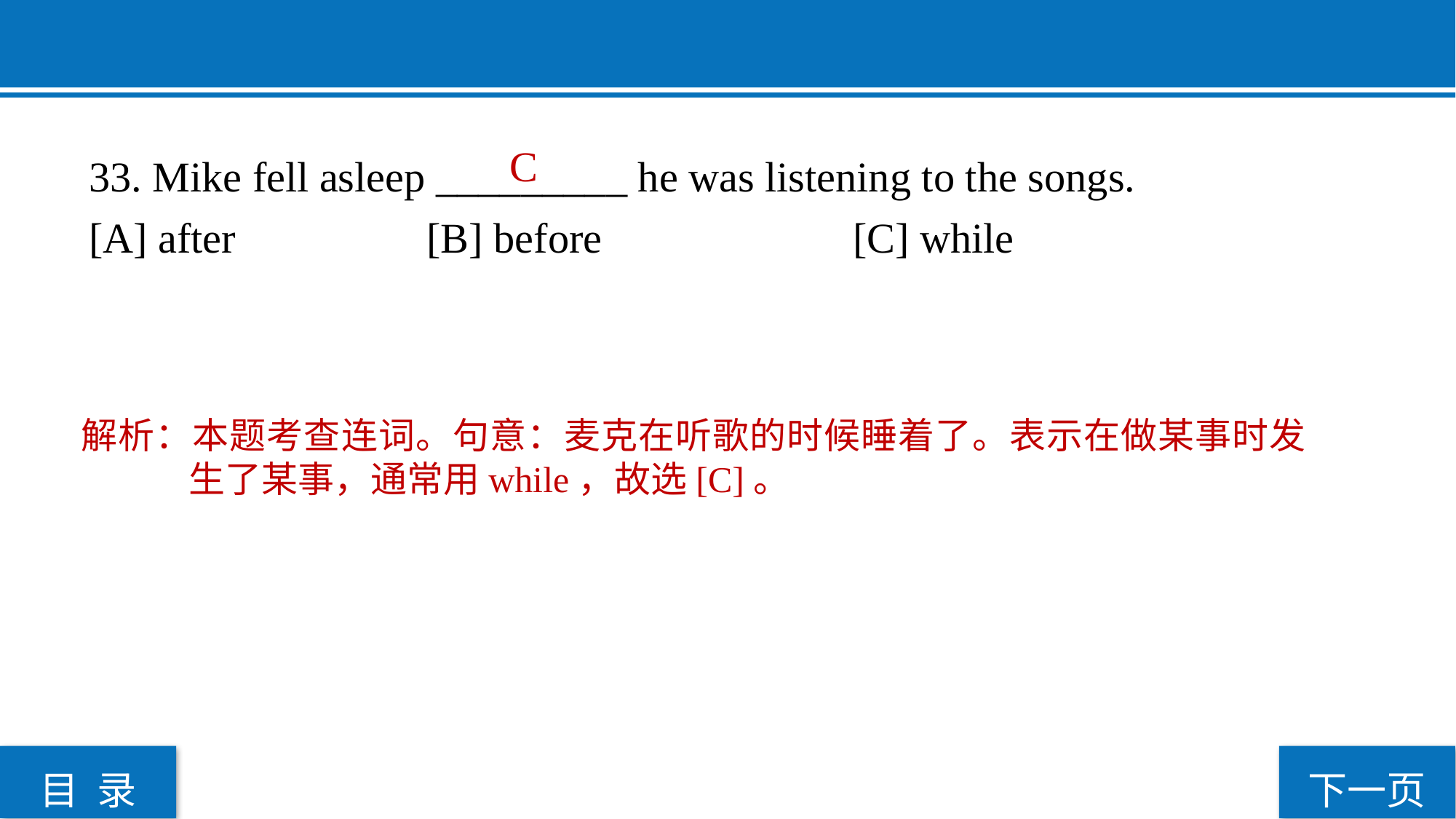

C
33. Mike fell asleep _________ he was listening to the songs.
[A] after		 [B] before 			[C] while
解析：本题考查连词。句意：麦克在听歌的时候睡着了。表示在做某事时发生了某事，通常用while，故选[C]。